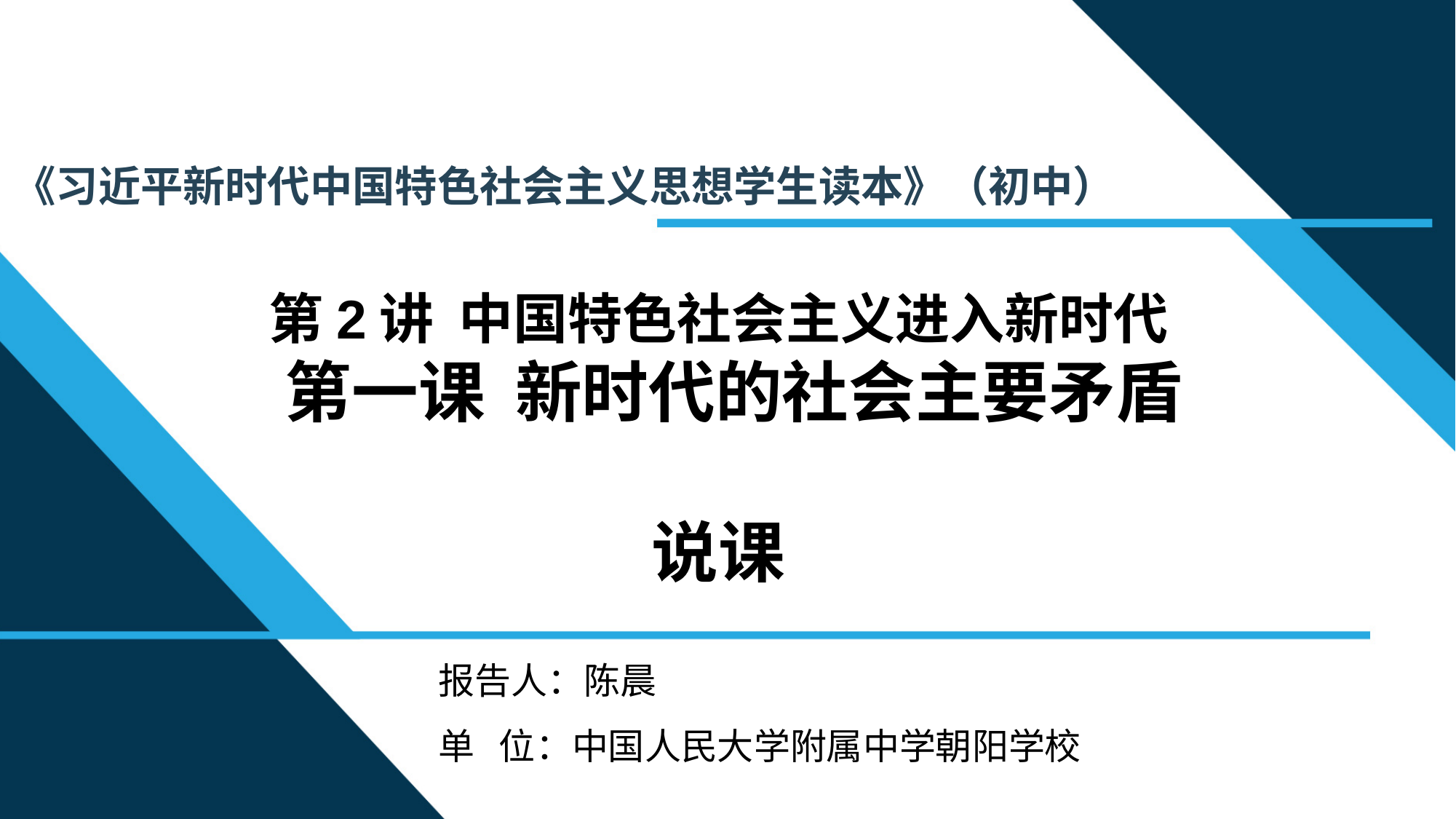

《习近平新时代中国特色社会主义思想学生读本》（初中）

第2讲  中国特色社会主义进入新时代
 第一课  新时代的社会主要矛盾

说课

报告人：陈晨
单   位：中国人民大学附属中学朝阳学校